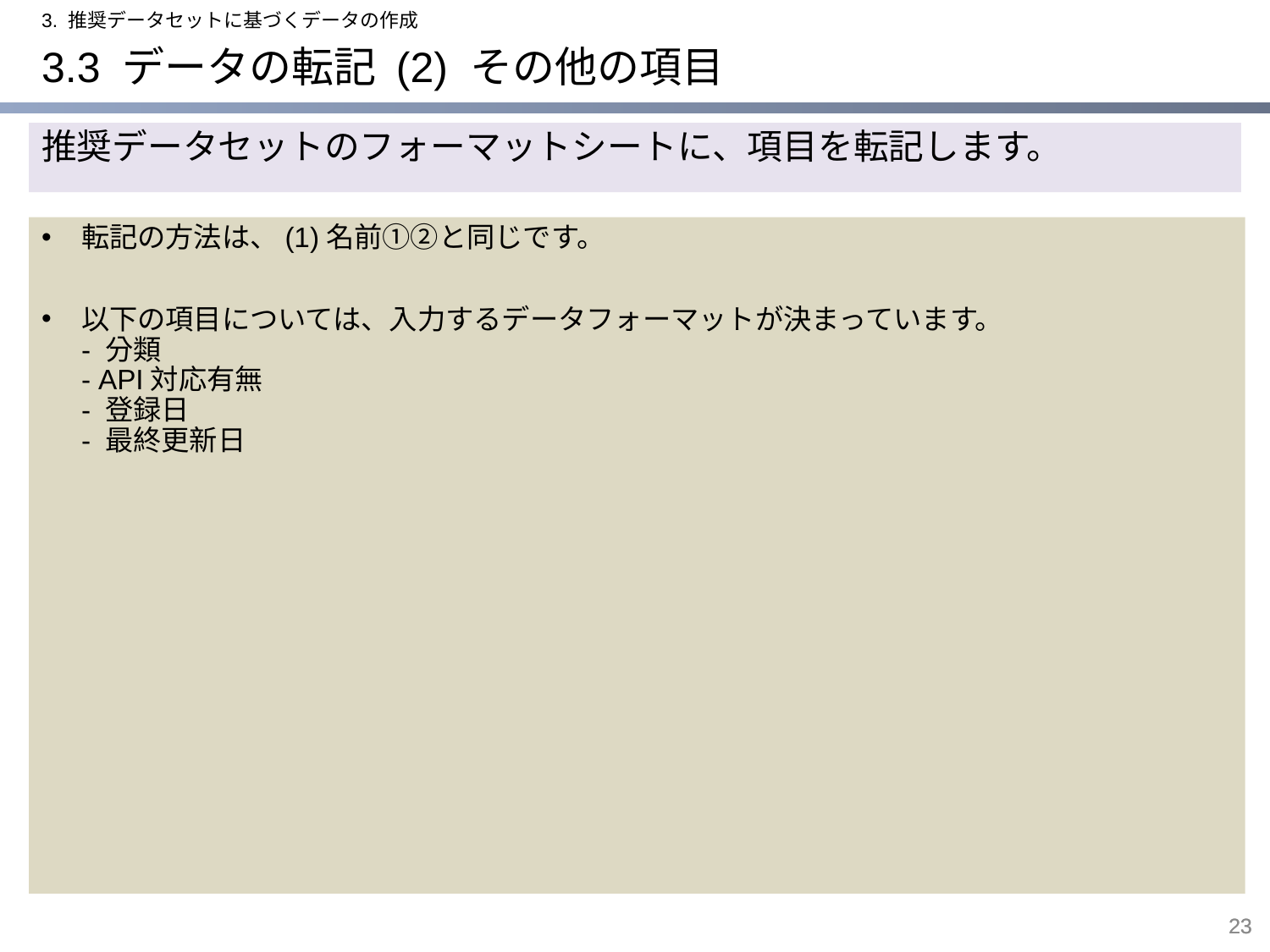

3. 推奨データセットに基づくデータの作成
# 3.3 データの転記 (2) その他の項目
推奨データセットのフォーマットシートに、項目を転記します。
転記の方法は、(1)名前①②と同じです。
以下の項目については、入力するデータフォーマットが決まっています。
- 分類
- API対応有無
- 登録日
- 最終更新日
23